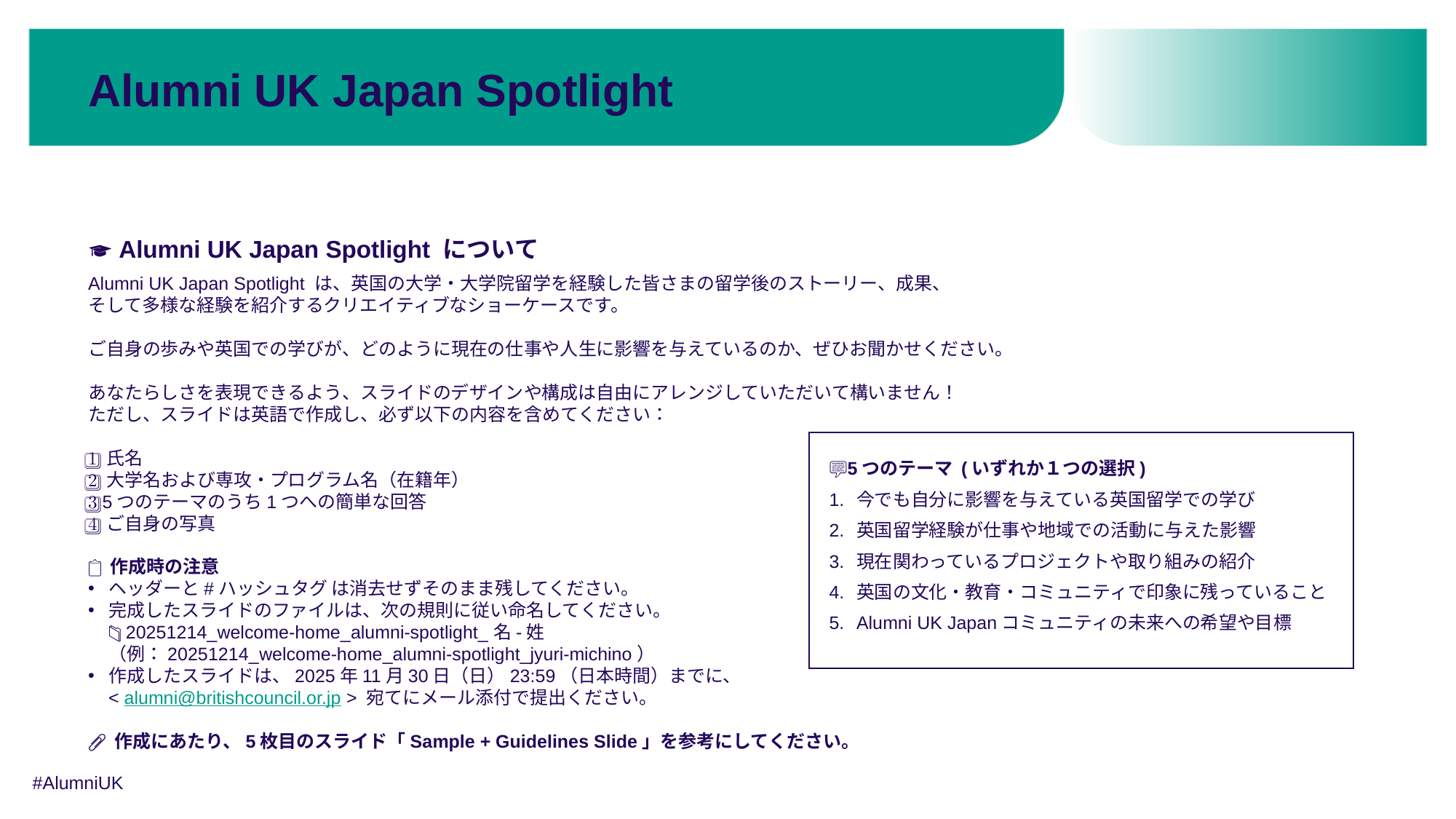

Alumni UK Japan Spotlight
🎓 Alumni UK Japan Spotlight について
Alumni UK Japan Spotlight は、英国の大学・大学院留学を経験した皆さまの留学後のストーリー、成果、
そして多様な経験を紹介するクリエイティブなショーケースです。

ご自身の歩みや英国での学びが、どのように現在の仕事や人生に影響を与えているのか、ぜひお聞かせください。

あなたらしさを表現できるよう、スライドのデザインや構成は自由にアレンジしていただいて構いません！
ただし、スライドは英語で作成し、必ず以下の内容を含めてください：
1️⃣ 氏名
2️⃣ 大学名および専攻・プログラム名（在籍年）
3️⃣ 5つのテーマのうち1つへの簡単な回答
4️⃣ ご自身の写真
📋 作成時の注意
ヘッダーと#ハッシュタグ は消去せずそのまま残してください。
完成したスライドのファイルは、次の規則に従い命名してください。
📁20251214_welcome-home_alumni-spotlight_名-姓
（例：20251214_welcome-home_alumni-spotlight_jyuri-michino）
作成したスライドは、2025年11月30日（日）23:59（日本時間）までに、
< alumni@britishcouncil.or.jp > 宛てにメール添付で提出ください。
📎 作成にあたり、5枚目のスライド「Sample + Guidelines Slide」を参考にしてください。

💬5つのテーマ (いずれか１つの選択)
今でも自分に影響を与えている英国留学での学び
英国留学経験が仕事や地域での活動に与えた影響
現在関わっているプロジェクトや取り組みの紹介
英国の文化・教育・コミュニティで印象に残っていること
Alumni UK Japanコミュニティの未来への希望や目標
#AlumniUK